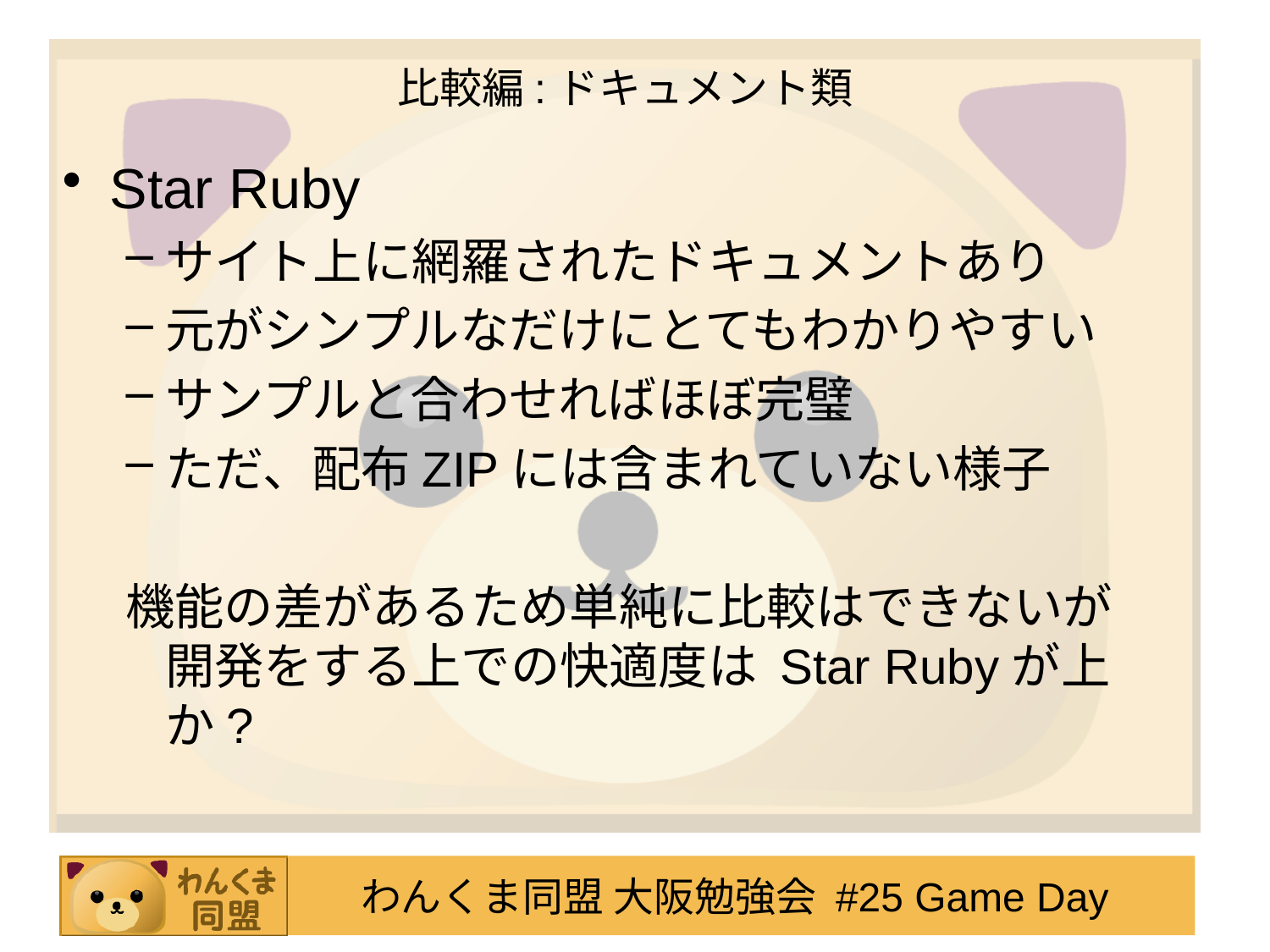

# 比較編:ドキュメント類
Star Ruby
サイト上に網羅されたドキュメントあり
元がシンプルなだけにとてもわかりやすい
サンプルと合わせればほぼ完璧
ただ、配布ZIPには含まれていない様子

機能の差があるため単純に比較はできないが
開発をする上での快適度は Star Rubyが上か?